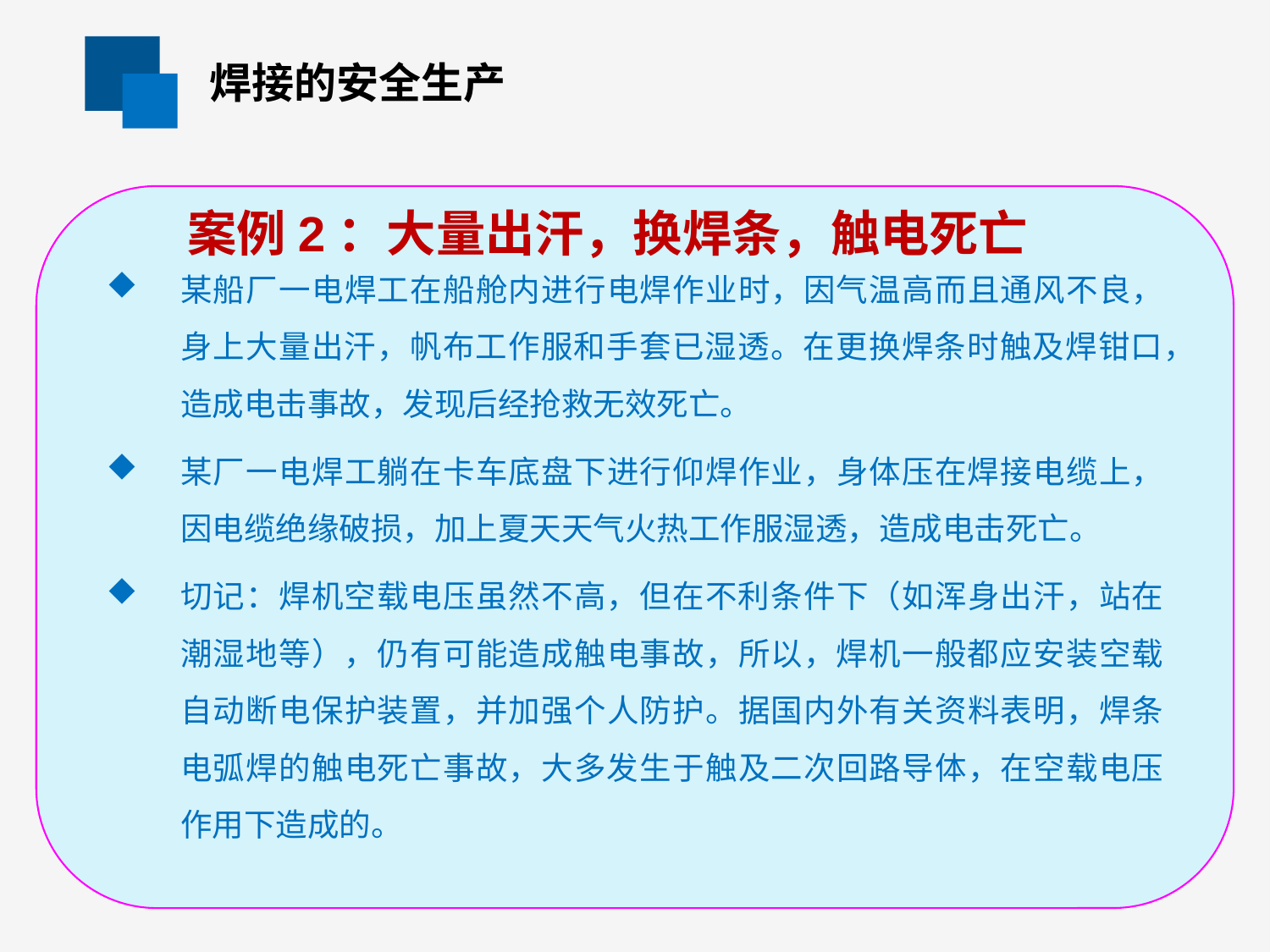

焊接的安全生产
某船厂一电焊工在船舱内进行电焊作业时，因气温高而且通风不良，身上大量出汗，帆布工作服和手套已湿透。在更换焊条时触及焊钳口，造成电击事故，发现后经抢救无效死亡。
某厂一电焊工躺在卡车底盘下进行仰焊作业，身体压在焊接电缆上，因电缆绝缘破损，加上夏天天气火热工作服湿透，造成电击死亡。
切记：焊机空载电压虽然不高，但在不利条件下（如浑身出汗，站在潮湿地等），仍有可能造成触电事故，所以，焊机一般都应安装空载自动断电保护装置，并加强个人防护。据国内外有关资料表明，焊条电弧焊的触电死亡事故，大多发生于触及二次回路导体，在空载电压作用下造成的。
案例2：大量出汗，换焊条，触电死亡